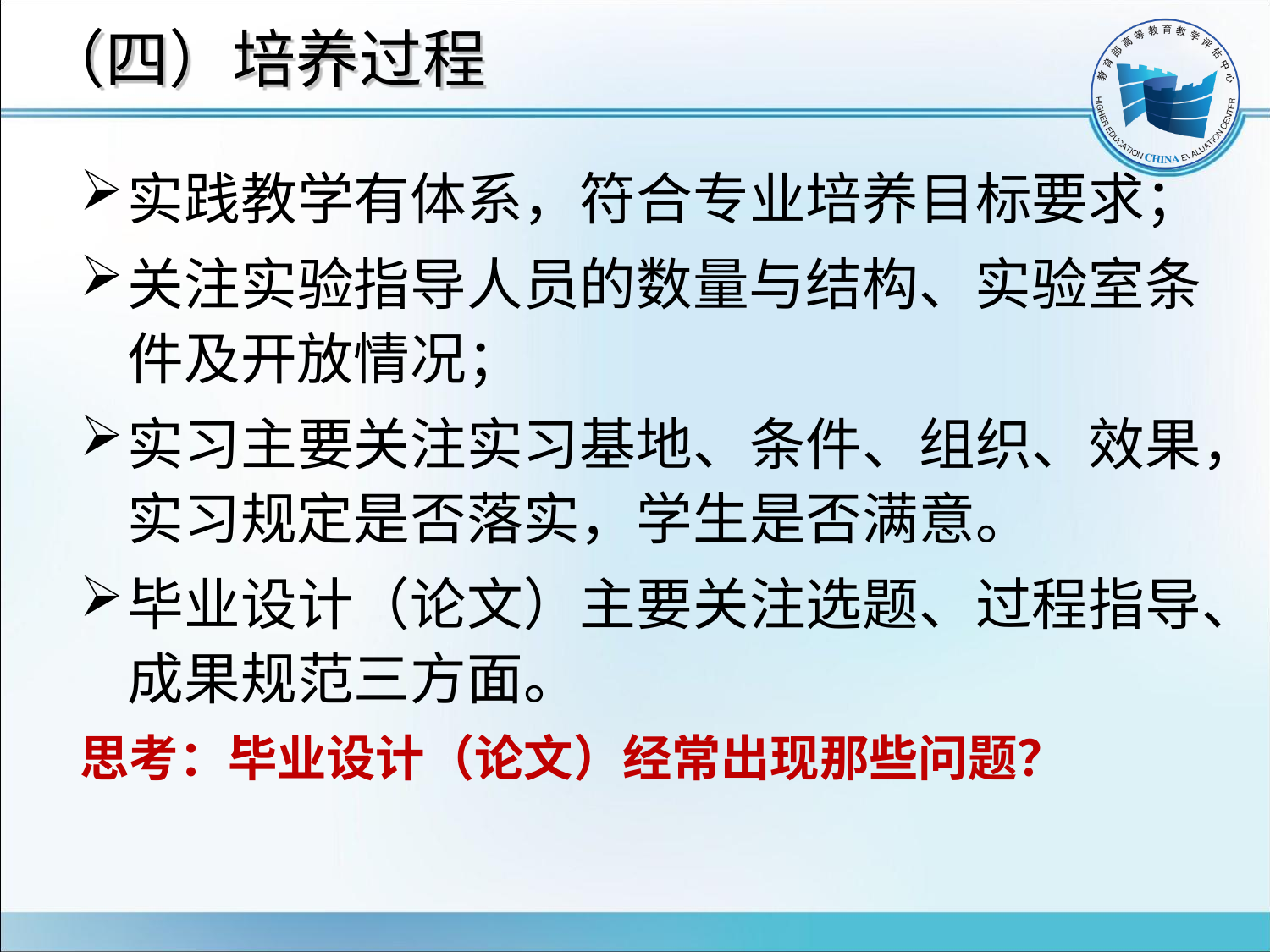

# （四）培养过程
实践教学有体系，符合专业培养目标要求；
关注实验指导人员的数量与结构、实验室条件及开放情况；
实习主要关注实习基地、条件、组织、效果，实习规定是否落实，学生是否满意。
毕业设计（论文）主要关注选题、过程指导、成果规范三方面。
思考：毕业设计（论文）经常出现那些问题？
42